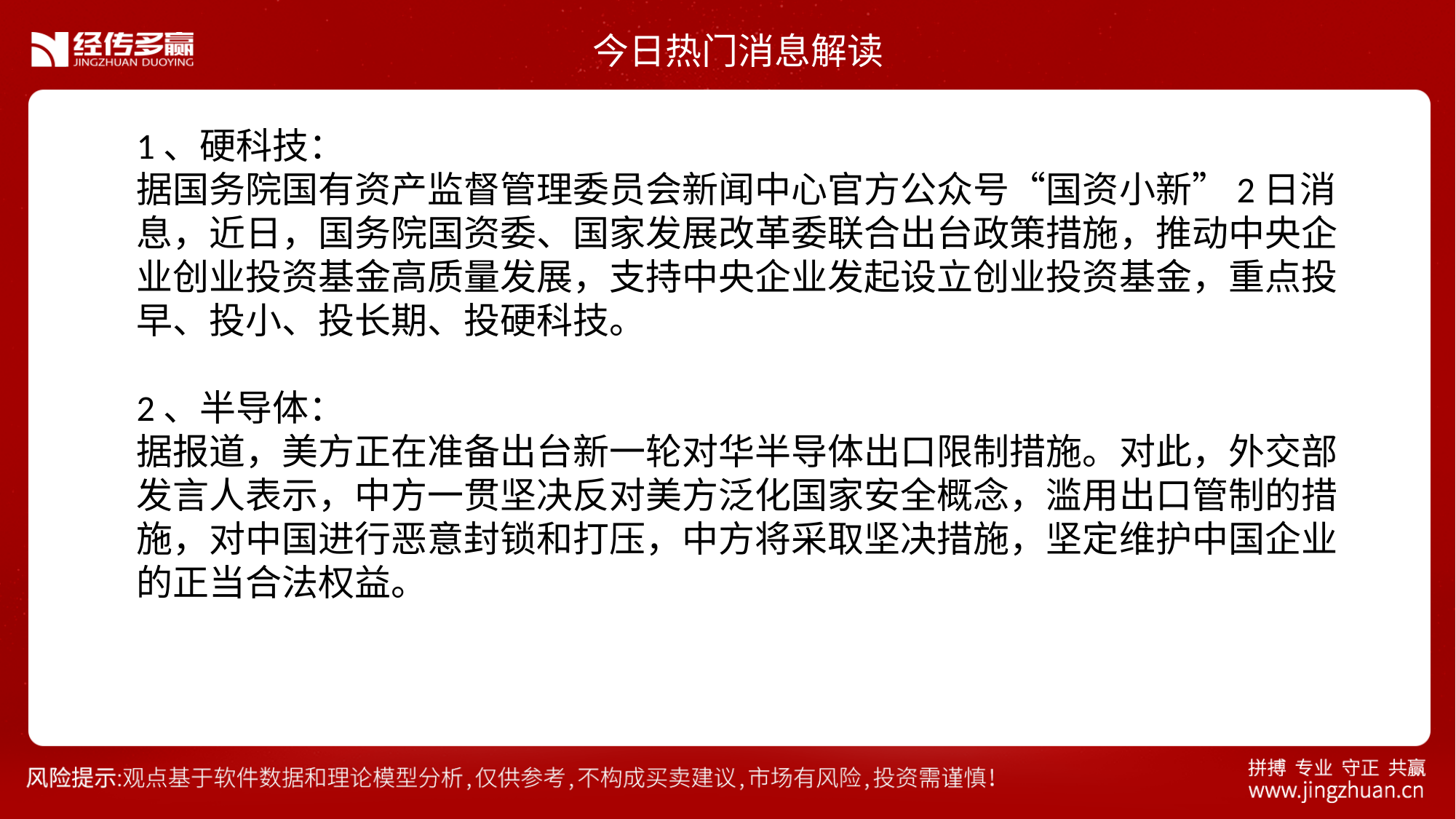

今日热门消息解读
1、硬科技：
据国务院国有资产监督管理委员会新闻中心官方公众号“国资小新”2日消息，近日，国务院国资委、国家发展改革委联合出台政策措施，推动中央企业创业投资基金高质量发展，支持中央企业发起设立创业投资基金，重点投早、投小、投长期、投硬科技。

2、半导体：
据报道，美方正在准备出台新一轮对华半导体出口限制措施。对此，外交部发言人表示，中方一贯坚决反对美方泛化国家安全概念，滥用出口管制的措施，对中国进行恶意封锁和打压，中方将采取坚决措施，坚定维护中国企业的正当合法权益。